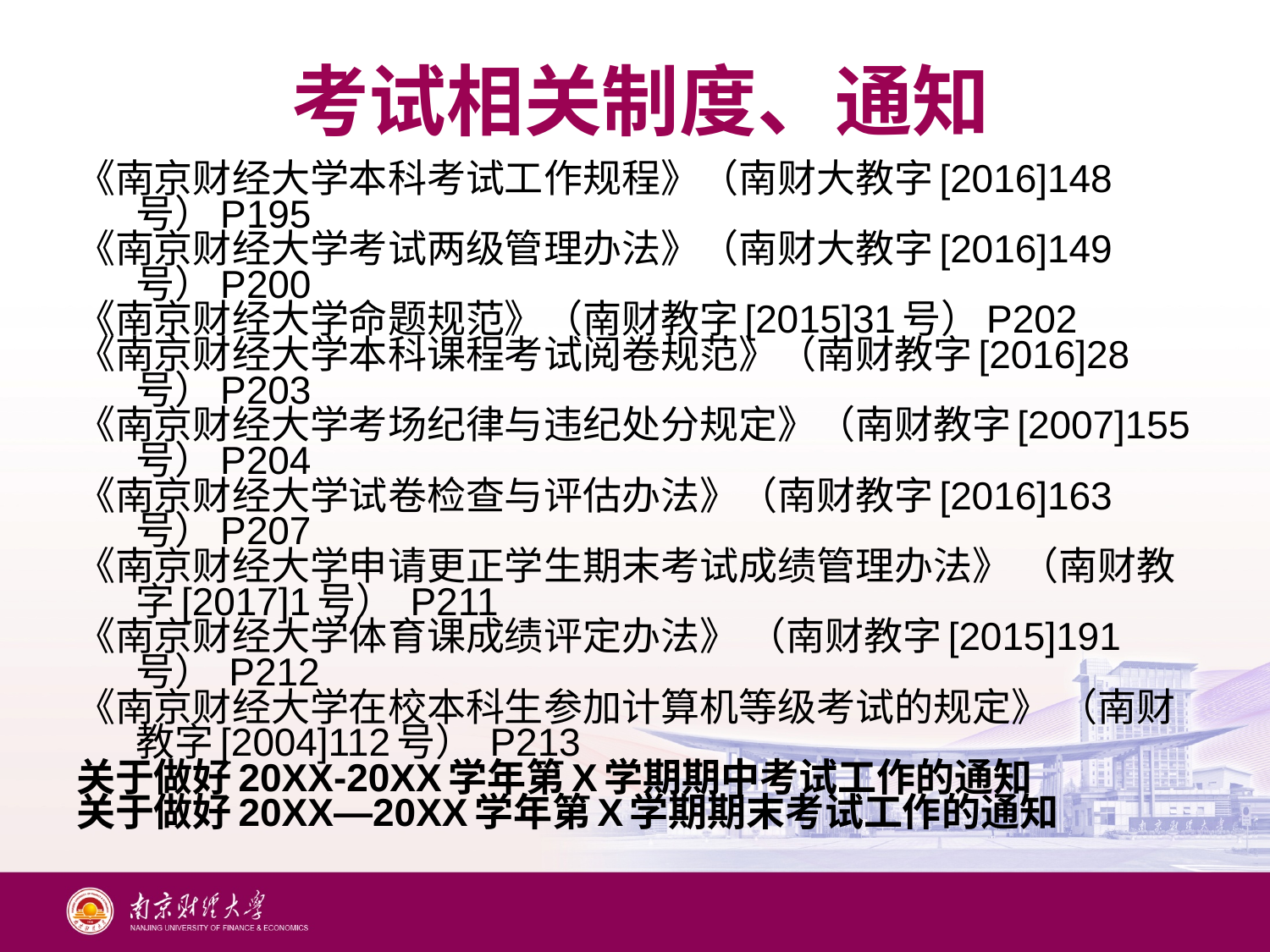

# 考试相关制度、通知
《南京财经大学本科考试工作规程》（南财大教字[2016]148号）P195
《南京财经大学考试两级管理办法》（南财大教字[2016]149号）P200
《南京财经大学命题规范》（南财教字[2015]31号）P202
《南京财经大学本科课程考试阅卷规范》（南财教字[2016]28号）P203
《南京财经大学考场纪律与违纪处分规定》（南财教字[2007]155号）P204
《南京财经大学试卷检查与评估办法》（南财教字[2016]163号）P207
《南京财经大学申请更正学生期末考试成绩管理办法》 （南财教字[2017]1号） P211
《南京财经大学体育课成绩评定办法》 （南财教字[2015]191号） P212
《南京财经大学在校本科生参加计算机等级考试的规定》 （南财教字[2004]112号） P213
关于做好20XX-20XX学年第X学期期中考试工作的通知
关于做好20XX—20XX学年第X学期期末考试工作的通知